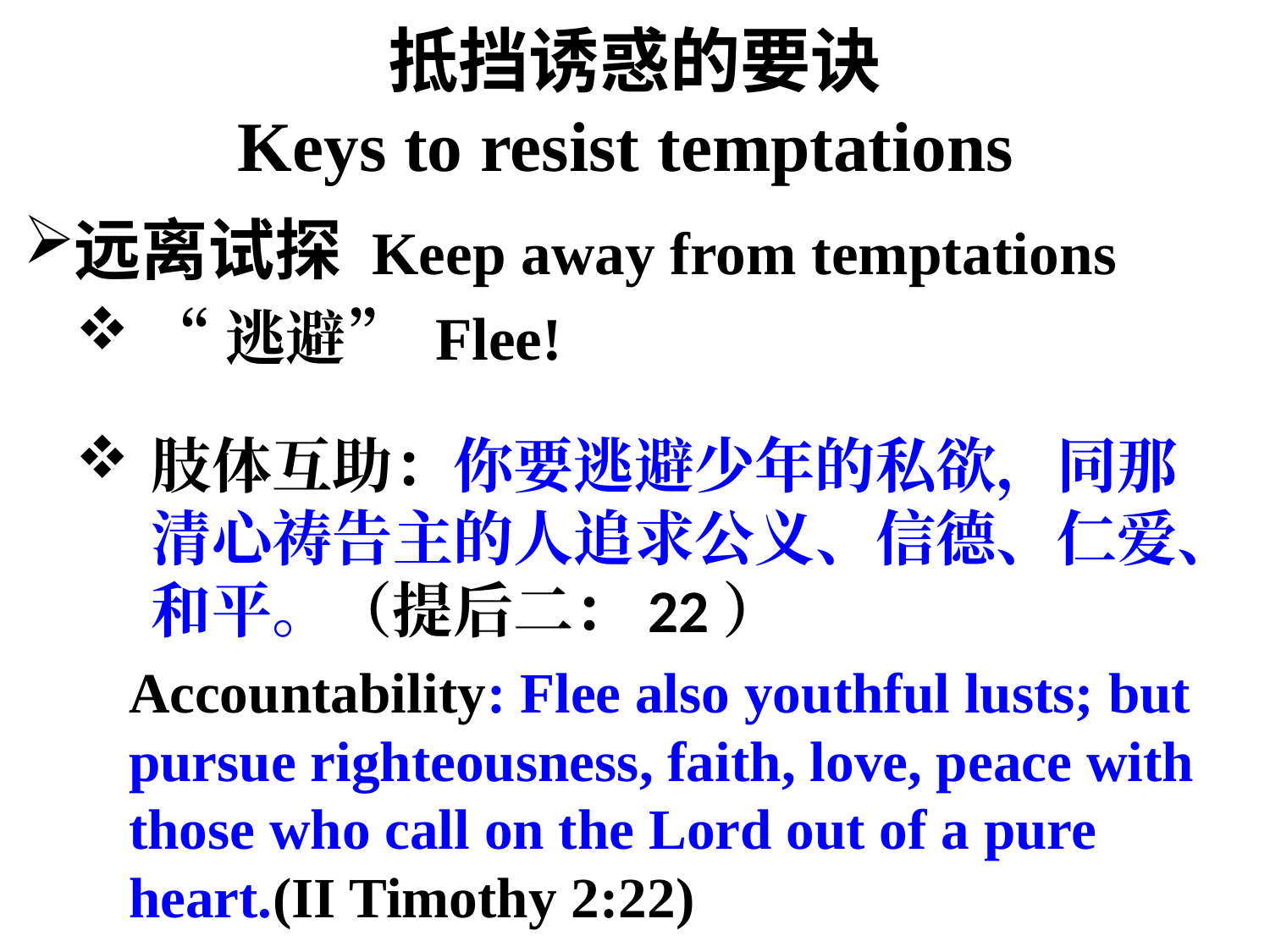

# 抵挡诱惑的要诀 Keys to resist temptations
远离试探 Keep away from temptations
“逃避” Flee!

肢体互助：你要逃避少年的私欲，同那清心祷告主的人追求公义、信德、仁爱、和平。（提后二：22）
Accountability: Flee also youthful lusts; but pursue righteousness, faith, love, peace with those who call on the Lord out of a pure heart.(II Timothy 2:22)